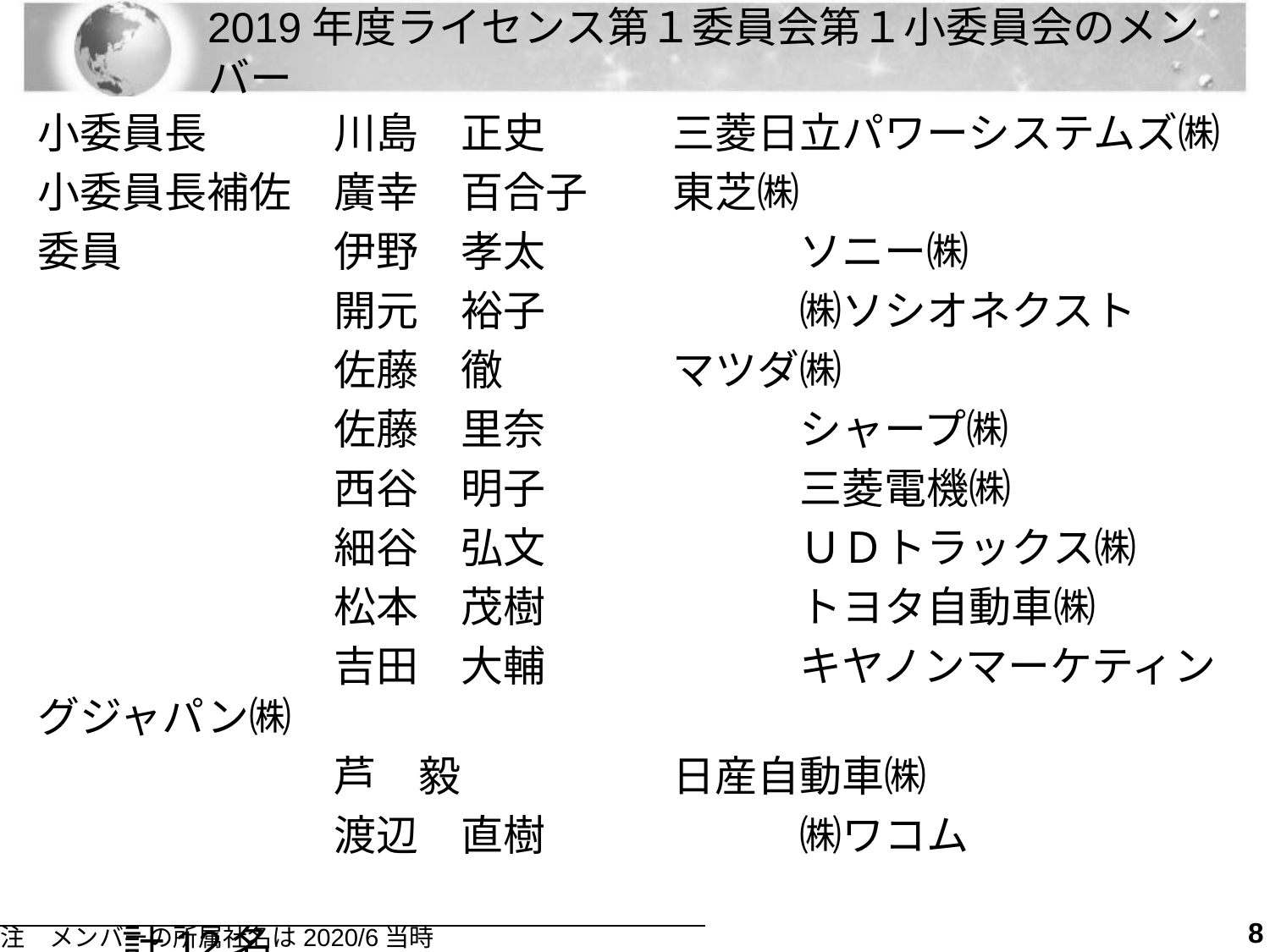

# 2019年度ライセンス第１委員会第１小委員会のメンバー
小委員長	　川島　正史　	三菱日立パワーシステムズ㈱
小委員長補佐　廣幸　百合子　	東芝㈱
委員		　伊野　孝太		ソニー㈱
		　開元　裕子		㈱ソシオネクスト
		　佐藤　徹		マツダ㈱
		　佐藤　里奈		シャープ㈱
		　西谷　明子		三菱電機㈱
		　細谷　弘文		ＵＤトラックス㈱
		　松本　茂樹		トヨタ自動車㈱
		　吉田　大輔		キヤノンマーケティングジャパン㈱
		　芦　毅		日産自動車㈱
		　渡辺　直樹		㈱ワコム
　　　　　　　　　　　　　　　　　　　　　　　　　　　　　　計12名

8
注　メンバーの所属社名は2020/6当時